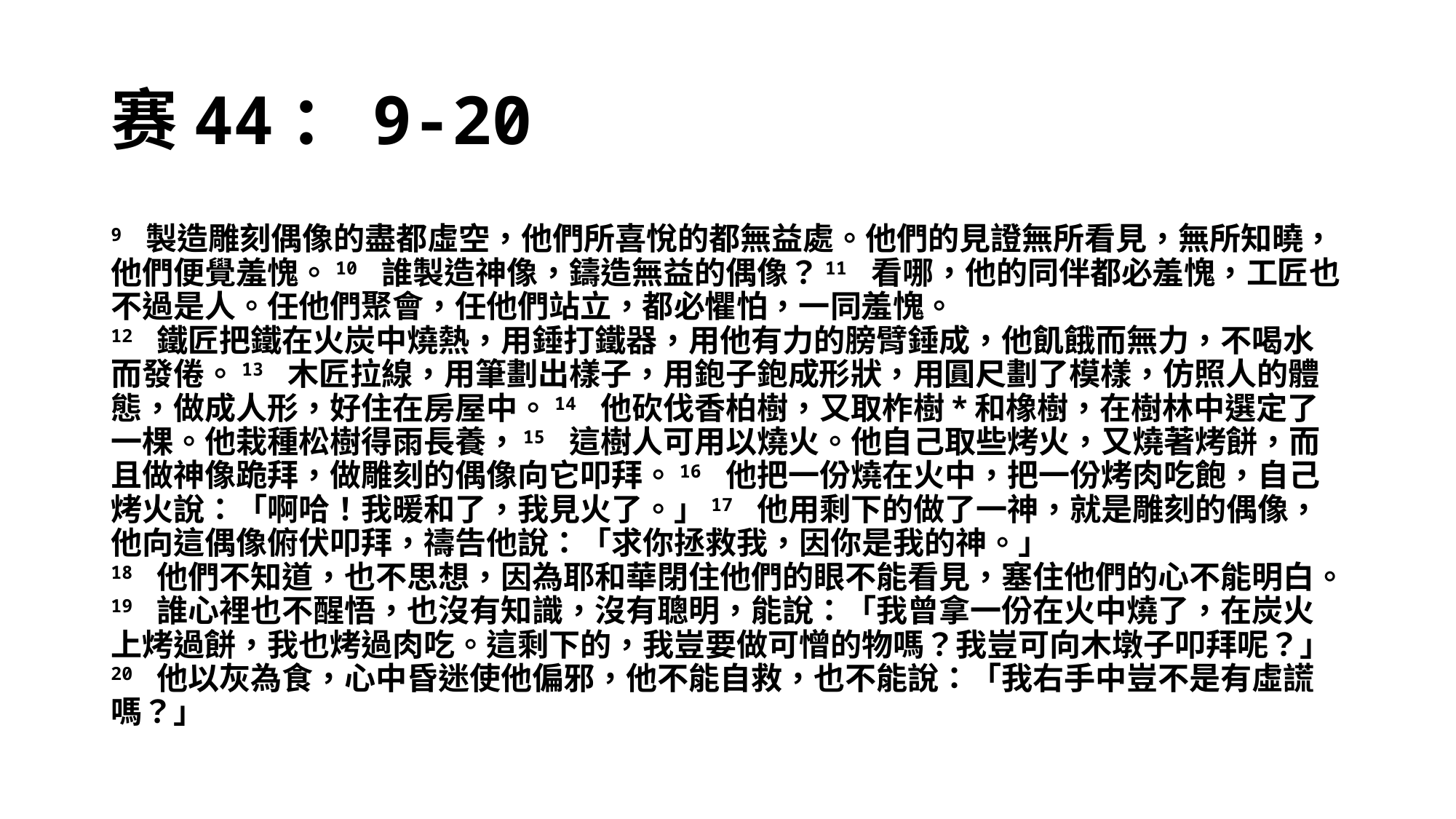

# 赛44：9-20
9 製造雕刻偶像的盡都虛空，他們所喜悅的都無益處。他們的見證無所看見，無所知曉，他們便覺羞愧。10 誰製造神像，鑄造無益的偶像？11 看哪，他的同伴都必羞愧，工匠也不過是人。任他們聚會，任他們站立，都必懼怕，一同羞愧。
12 鐵匠把鐵在火炭中燒熱，用錘打鐵器，用他有力的膀臂錘成，他飢餓而無力，不喝水而發倦。13 木匠拉線，用筆劃出樣子，用鉋子鉋成形狀，用圓尺劃了模樣，仿照人的體態，做成人形，好住在房屋中。14 他砍伐香柏樹，又取柞樹*和橡樹，在樹林中選定了一棵。他栽種松樹得雨長養，15 這樹人可用以燒火。他自己取些烤火，又燒著烤餅，而且做神像跪拜，做雕刻的偶像向它叩拜。16 他把一份燒在火中，把一份烤肉吃飽，自己烤火說：「啊哈！我暖和了，我見火了。」17 他用剩下的做了一神，就是雕刻的偶像，他向這偶像俯伏叩拜，禱告他說：「求你拯救我，因你是我的神。」
18 他們不知道，也不思想，因為耶和華閉住他們的眼不能看見，塞住他們的心不能明白。19 誰心裡也不醒悟，也沒有知識，沒有聰明，能說：「我曾拿一份在火中燒了，在炭火上烤過餅，我也烤過肉吃。這剩下的，我豈要做可憎的物嗎？我豈可向木墩子叩拜呢？」20 他以灰為食，心中昏迷使他偏邪，他不能自救，也不能說：「我右手中豈不是有虛謊嗎？」